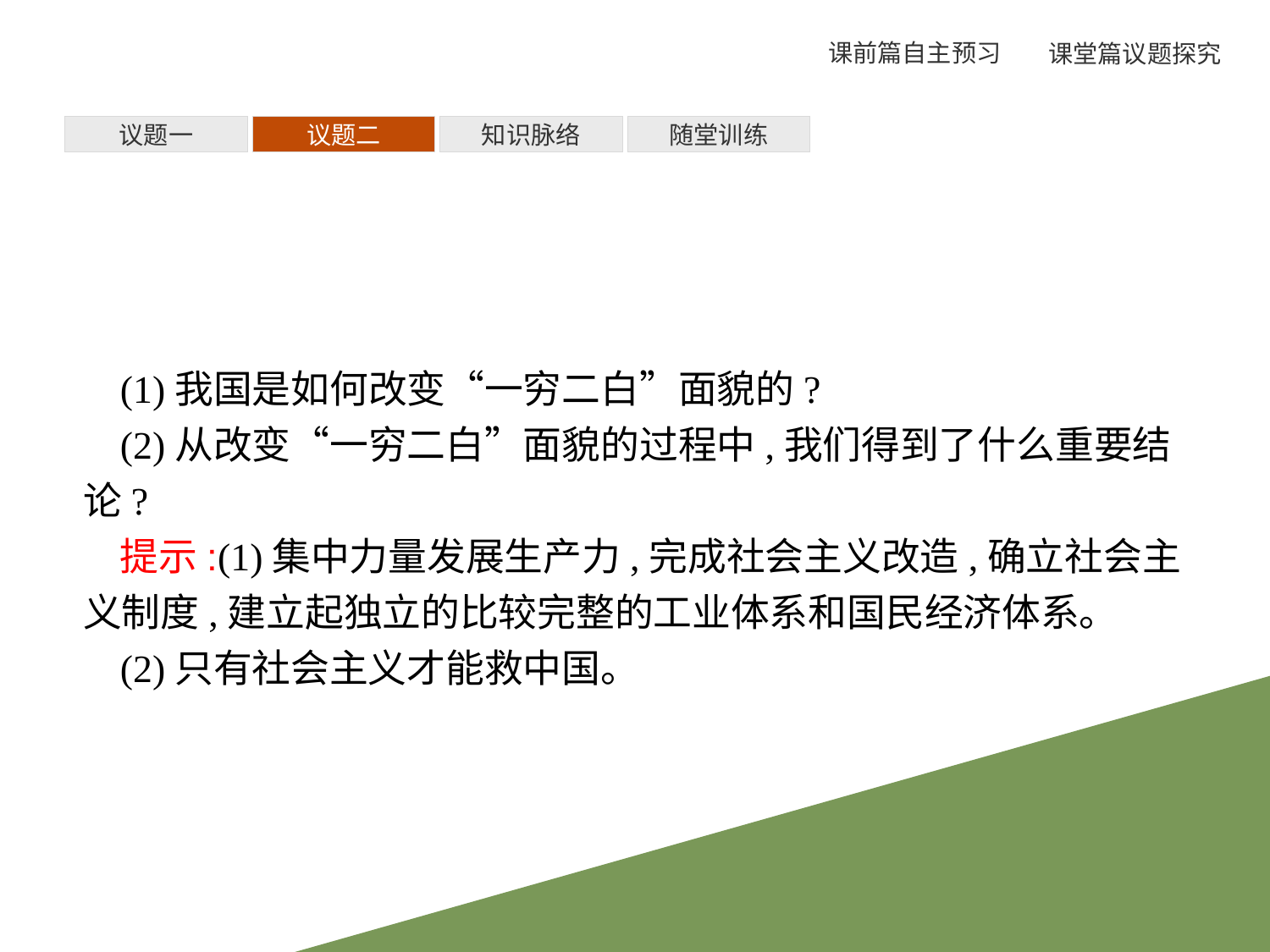

议题一
议题二
知识脉络
随堂训练
(1)我国是如何改变“一穷二白”面貌的?
(2)从改变“一穷二白”面貌的过程中,我们得到了什么重要结论?
提示:(1)集中力量发展生产力,完成社会主义改造,确立社会主义制度,建立起独立的比较完整的工业体系和国民经济体系。
(2)只有社会主义才能救中国。